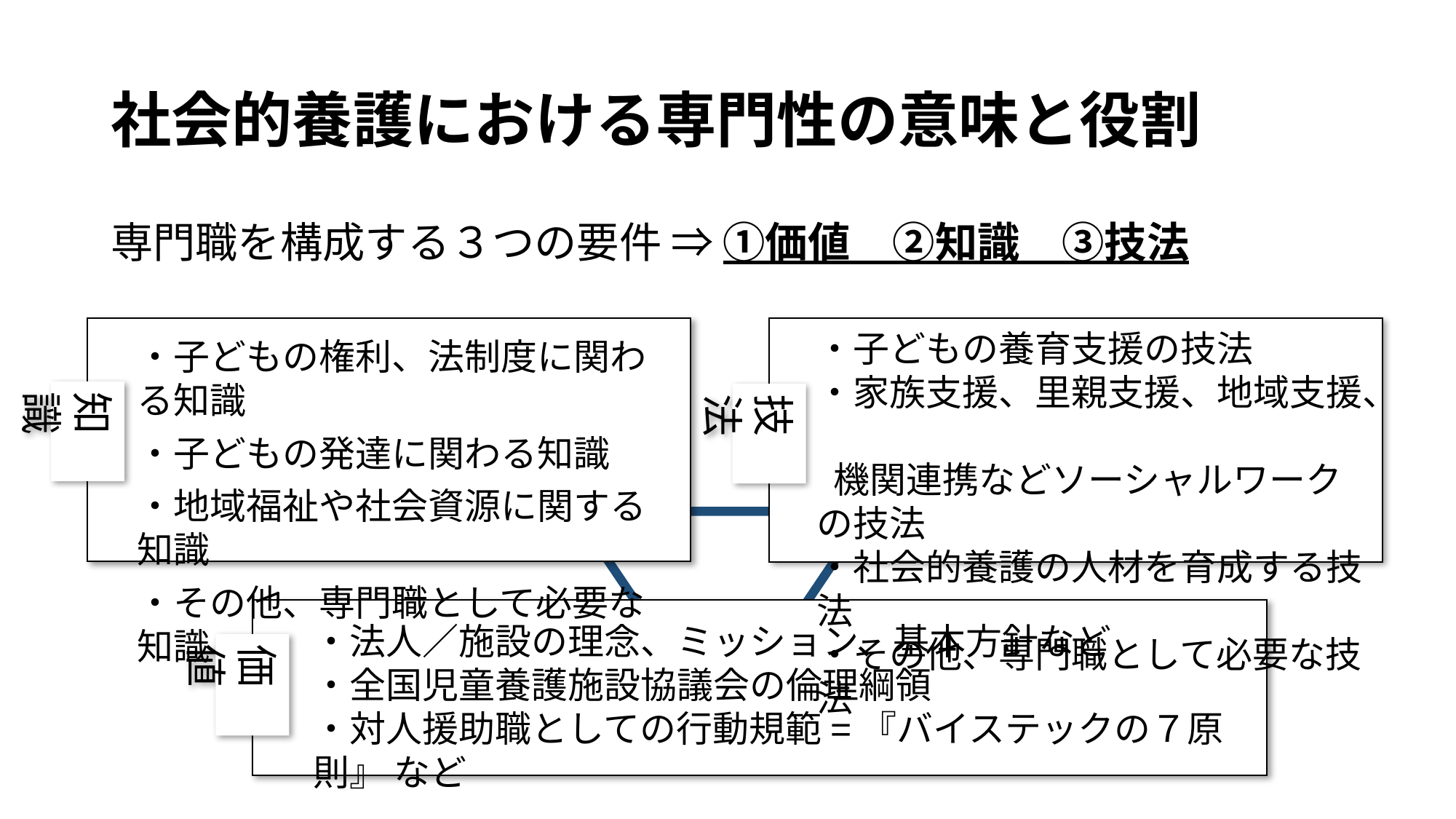

# 社会的養護における専門性の意味と役割
専門職を構成する３つの要件 ⇒ ①価値　②知識　③技法

・子どもの養育支援の技法
・家族支援、里親支援、地域支援、
 機関連携などソーシャルワークの技法
・社会的養護の人材を育成する技法
・その他、専門職として必要な技法

・子どもの権利、法制度に関わる知識
・子どもの発達に関わる知識
・地域福祉や社会資源に関する知識
・その他、専門職として必要な知識
知識
技法

・法人／施設の理念、ミッション、基本方針など
・全国児童養護施設協議会の倫理綱領
・対人援助職としての行動規範=『バイステックの７原則』 など
価値